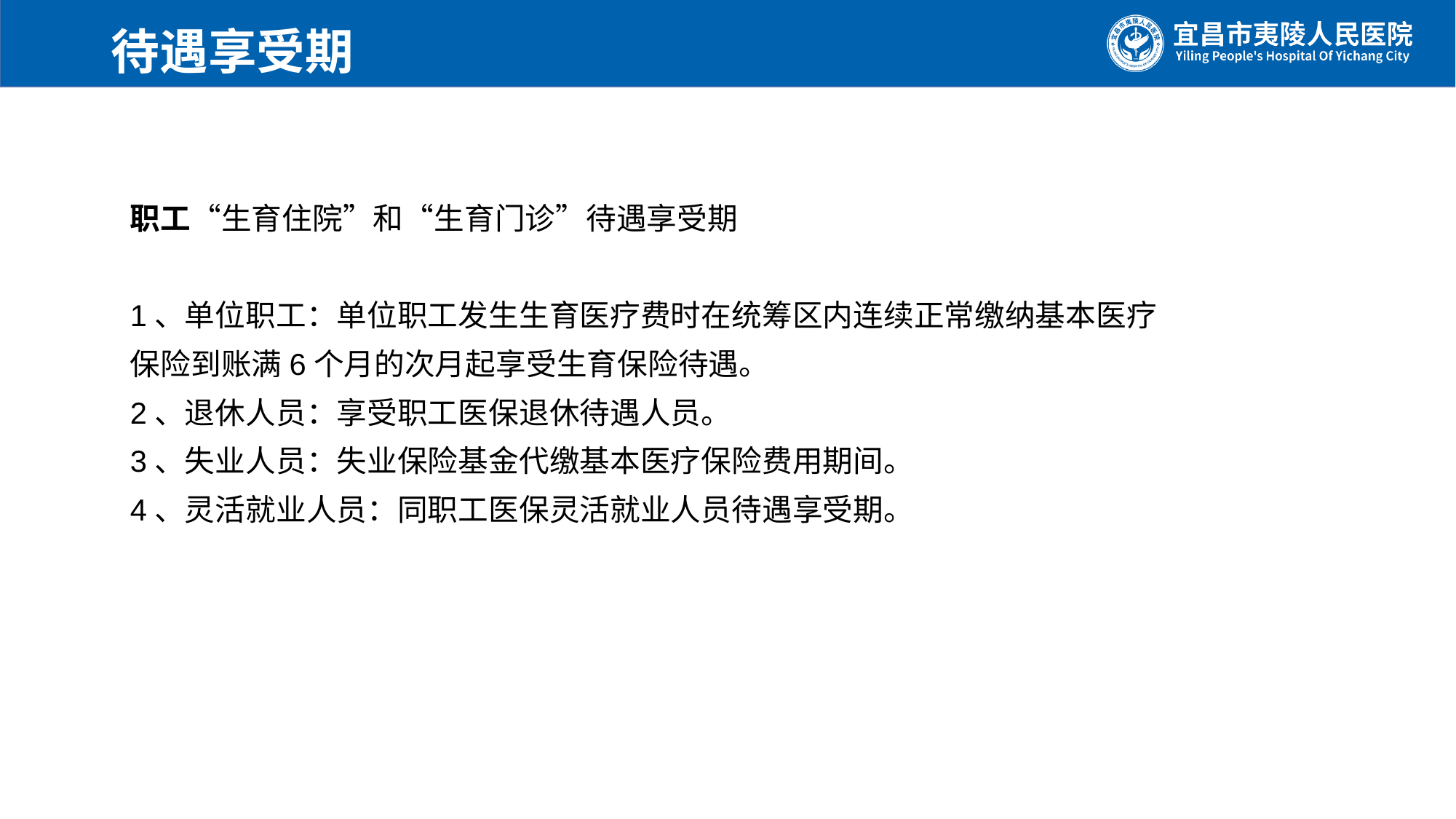

待遇享受期

职工“生育住院”和“生育门诊”待遇享受期

1、单位职工：单位职工发生生育医疗费时在统筹区内连续正常缴纳基本医疗保险到账满6个月的次月起享受生育保险待遇。
2、退休人员：享受职工医保退休待遇人员。
3、失业人员：失业保险基金代缴基本医疗保险费用期间。
4、灵活就业人员：同职工医保灵活就业人员待遇享受期。